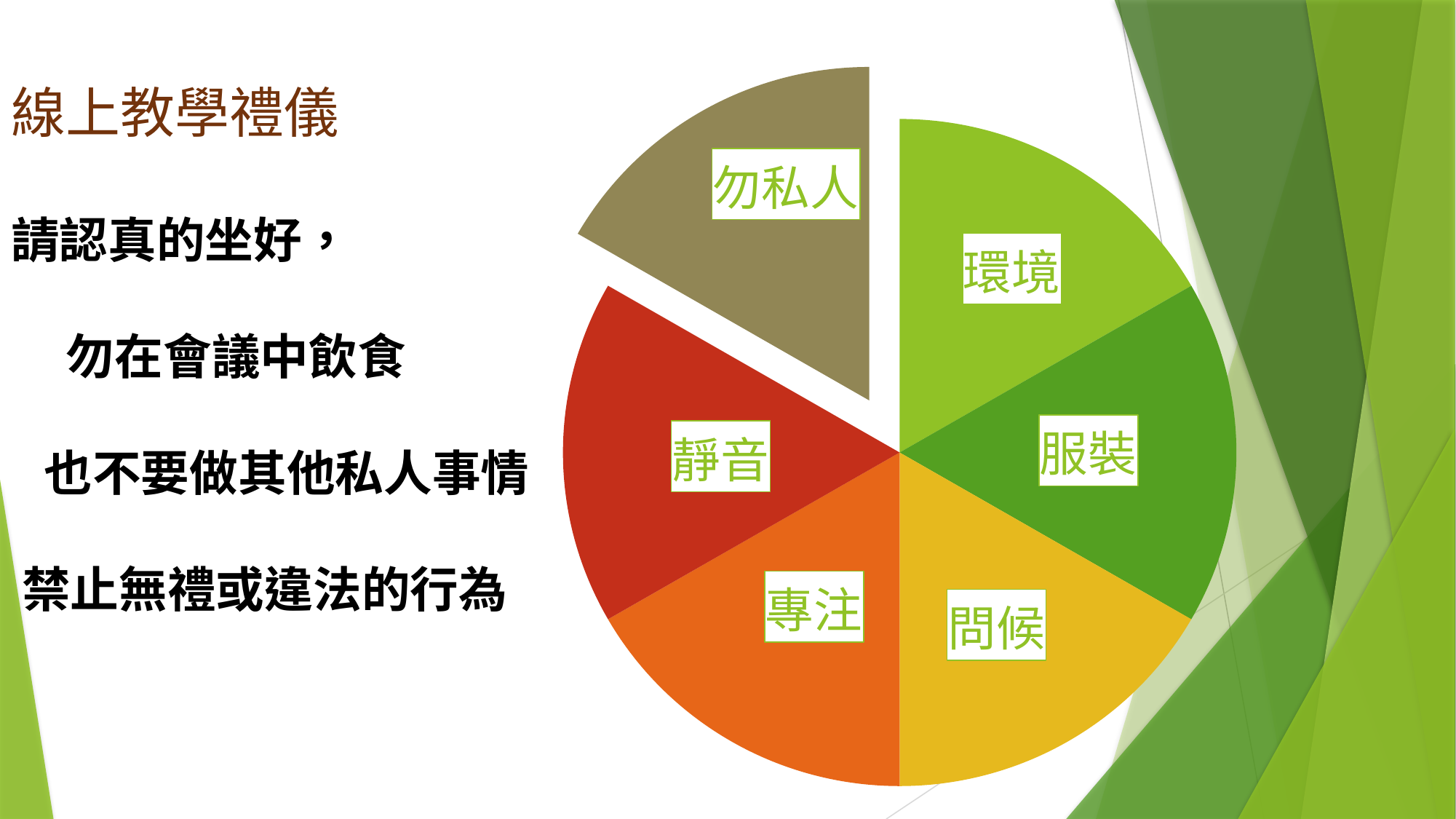

### Chart

| Category | 線上禮儀 |
|---|---|
| 環境 | 2.0 |
| 服裝 | 2.0 |
| 問候 | 2.0 |
| 專注 | 2.0 |
| 靜音 | 2.0 |
| 勿私人 | 2.0 |
# 線上教學禮儀
請認真的坐好，
     勿在會議中飲食
   也不要做其他私人事情
 禁止無禮或違法的行為